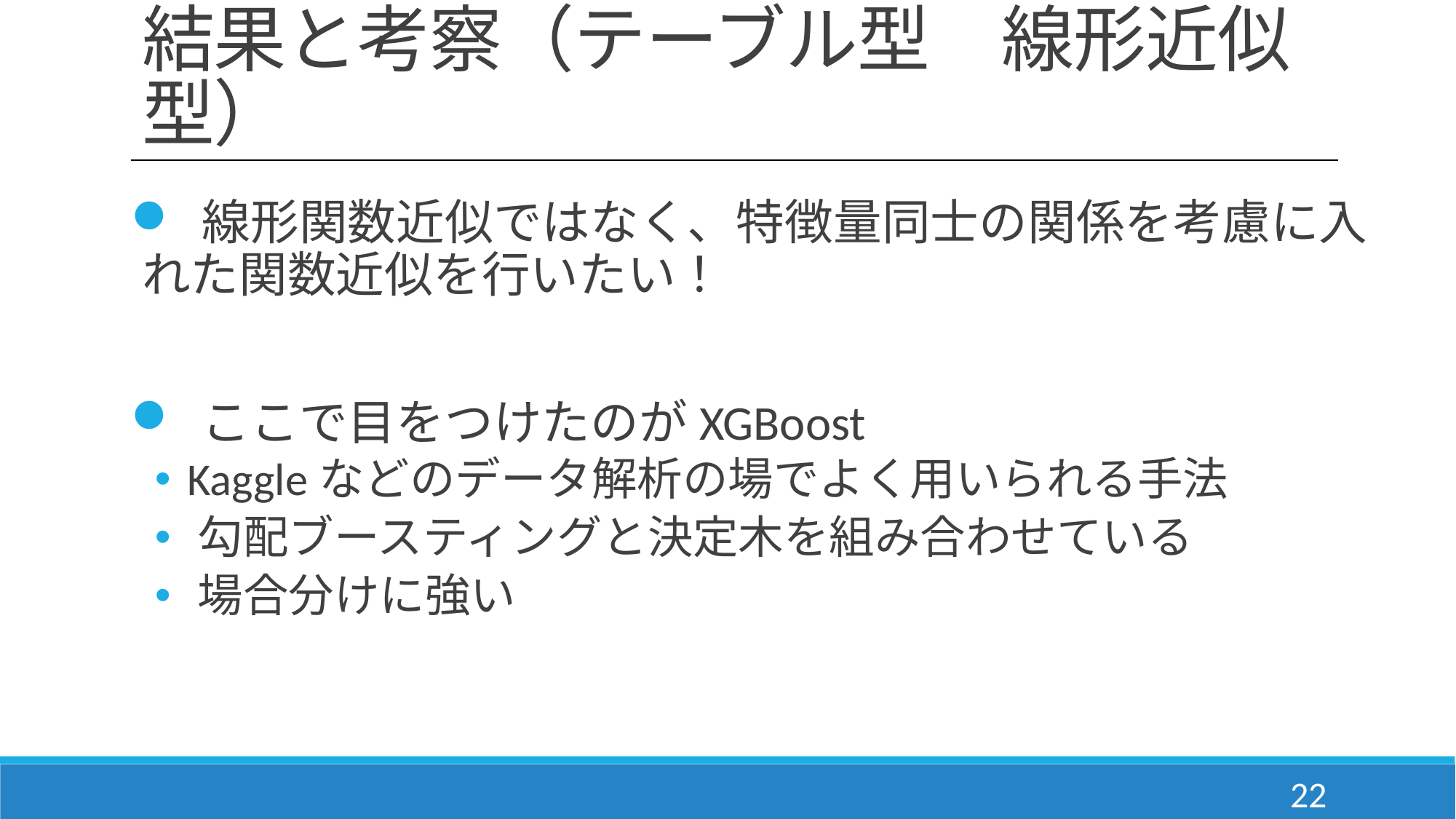

# 結果と考察（テーブル型　線形近似型）
 線形関数近似ではなく、特徴量同士の関係を考慮に入れた関数近似を行いたい！

 ここで目をつけたのがXGBoost
 Kaggleなどのデータ解析の場でよく用いられる手法
 勾配ブースティングと決定木を組み合わせている
 場合分けに強い

22